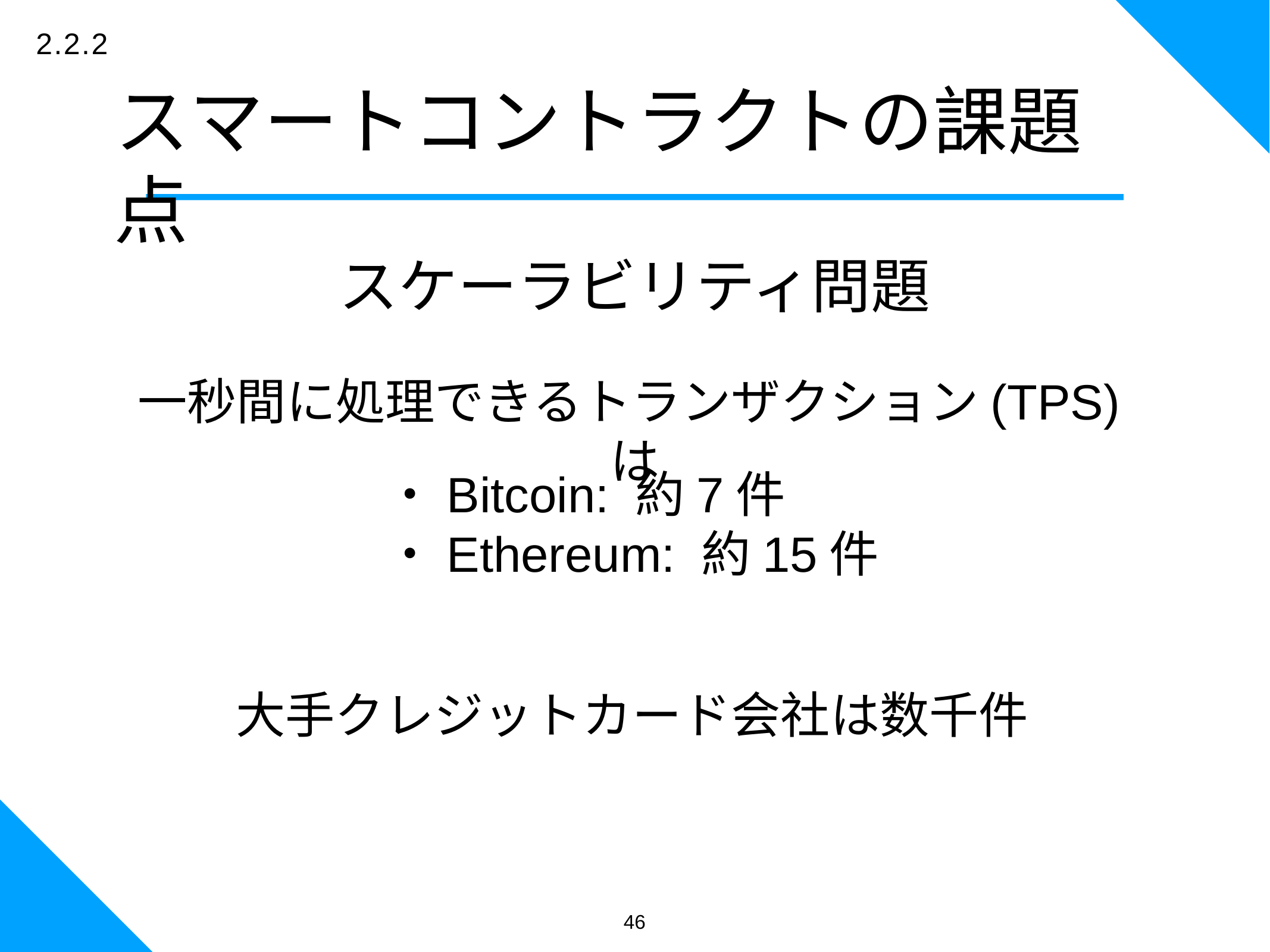

46
2.2.2
# スマートコントラクトの課題点
スケーラビリティ問題
一秒間に処理できるトランザクション(TPS)は
・Bitcoin: 約7件
・Ethereum: 約15件
大手クレジットカード会社は数千件